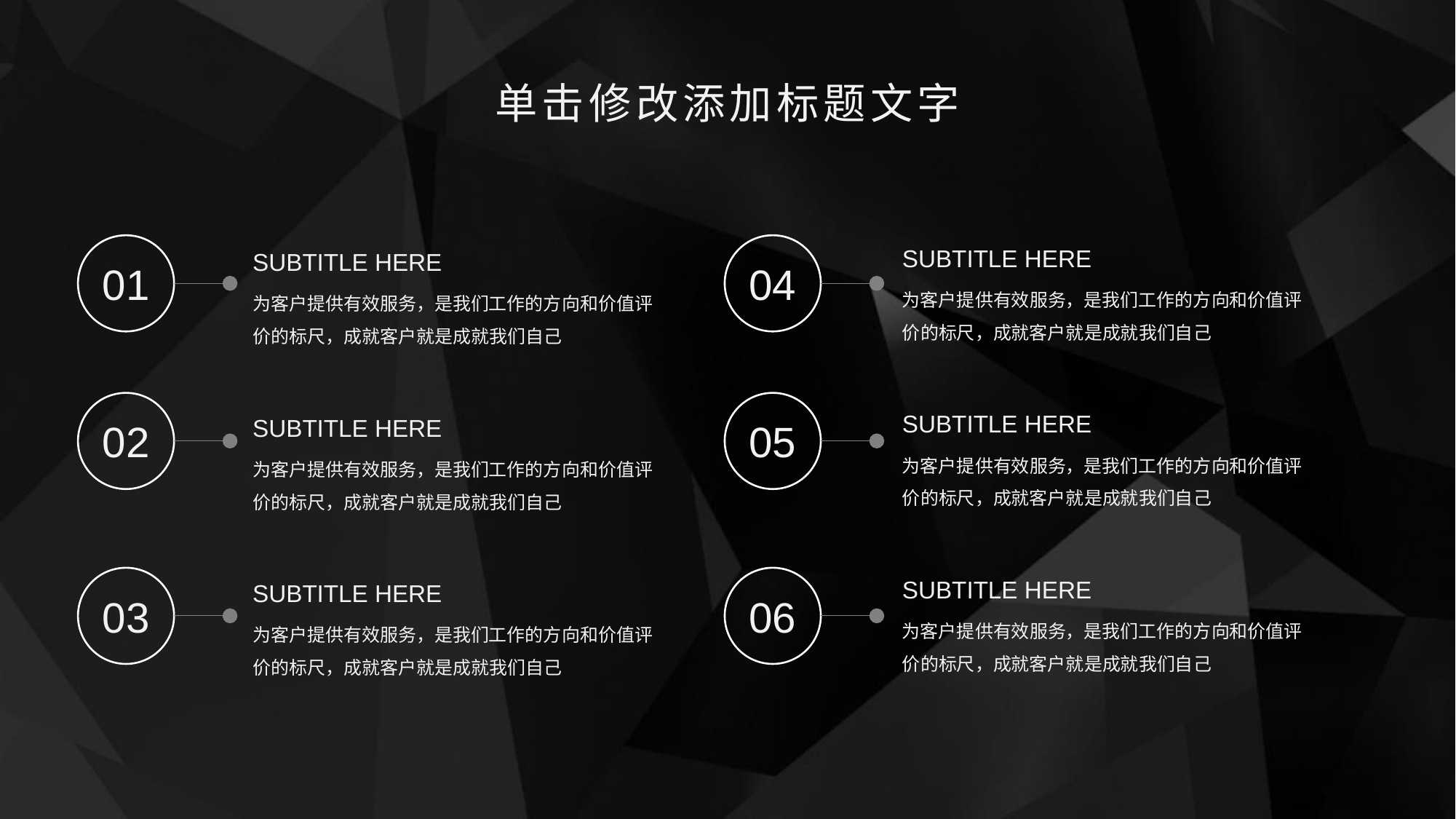

单击修改添加标题文字
01
04
SUBTITLE HERE
为客户提供有效服务，是我们工作的方向和价值评价的标尺，成就客户就是成就我们自己
SUBTITLE HERE
为客户提供有效服务，是我们工作的方向和价值评价的标尺，成就客户就是成就我们自己
02
05
SUBTITLE HERE
为客户提供有效服务，是我们工作的方向和价值评价的标尺，成就客户就是成就我们自己
SUBTITLE HERE
为客户提供有效服务，是我们工作的方向和价值评价的标尺，成就客户就是成就我们自己
03
06
SUBTITLE HERE
为客户提供有效服务，是我们工作的方向和价值评价的标尺，成就客户就是成就我们自己
SUBTITLE HERE
为客户提供有效服务，是我们工作的方向和价值评价的标尺，成就客户就是成就我们自己